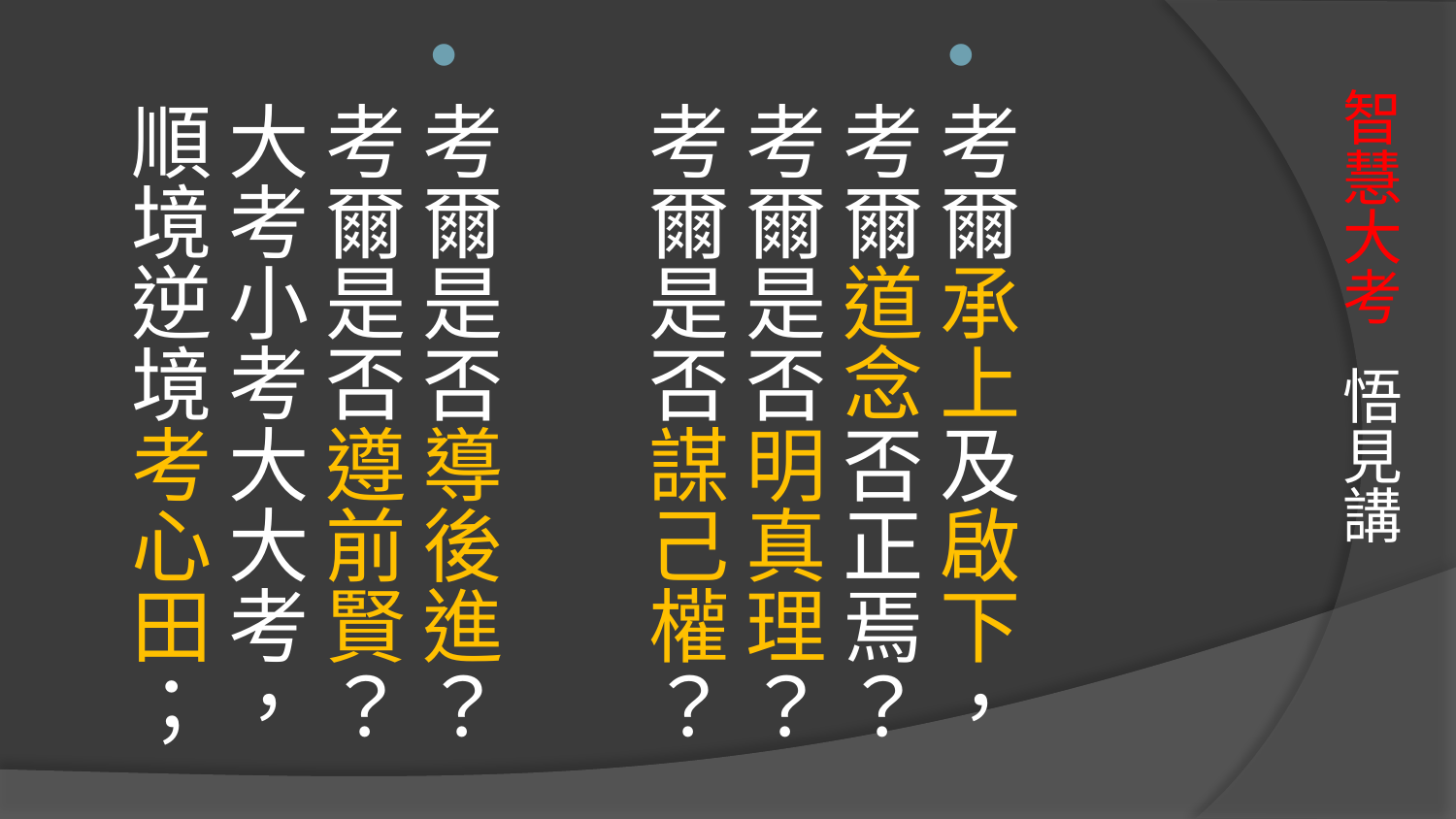

考爾承上及啟下，考爾道念否正焉？
考爾是否明真理？考爾是否謀己權？

考爾是否導後進？考爾是否遵前賢？ 
大考小考大大考，順境逆境考心田；

# 智慧大考   悟見講